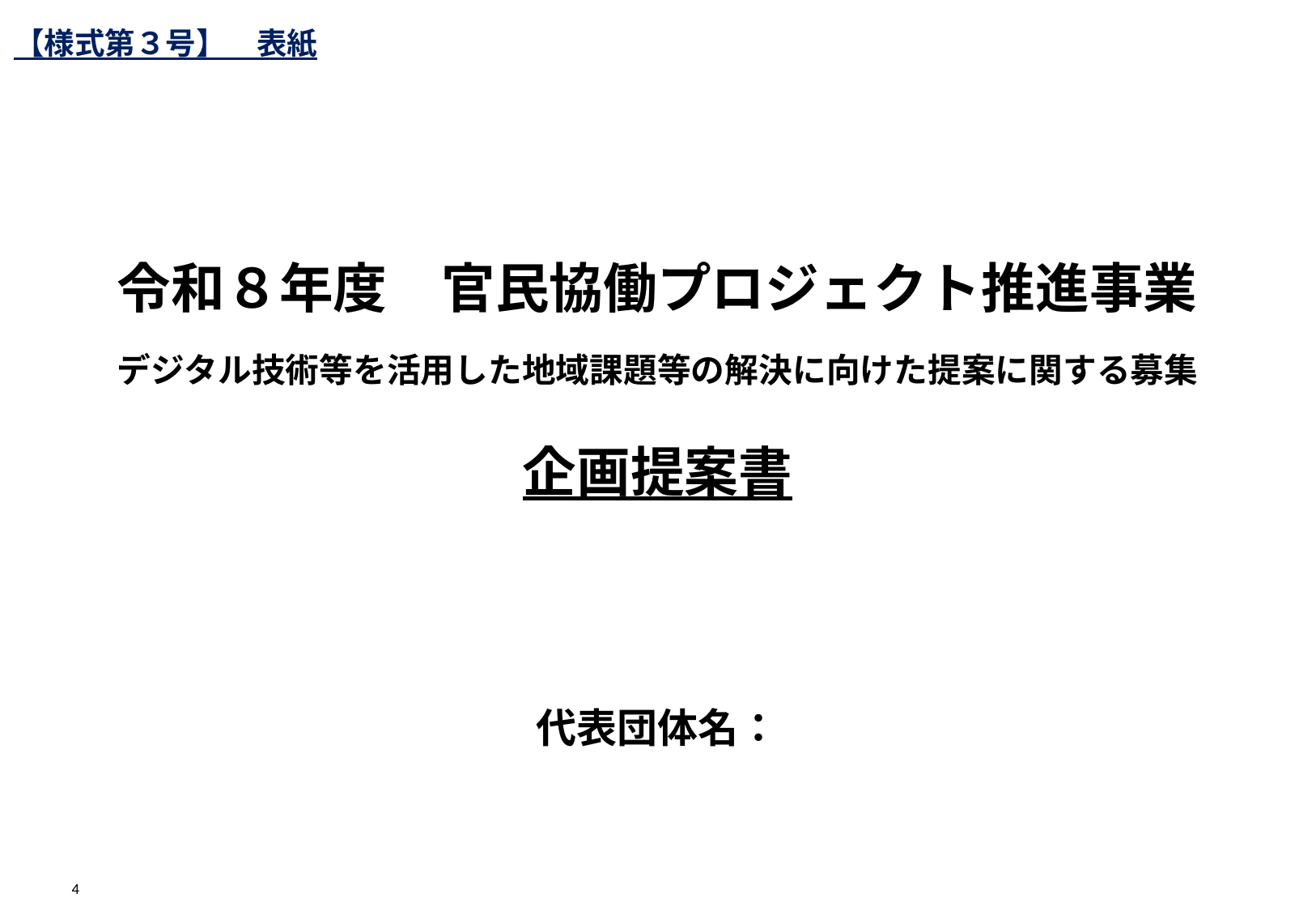

【様式第３号】　表紙
令和８年度　官民協働プロジェクト推進事業

デジタル技術等を活用した地域課題等の解決に向けた提案に関する募集

企画提案書
代表団体名：
4